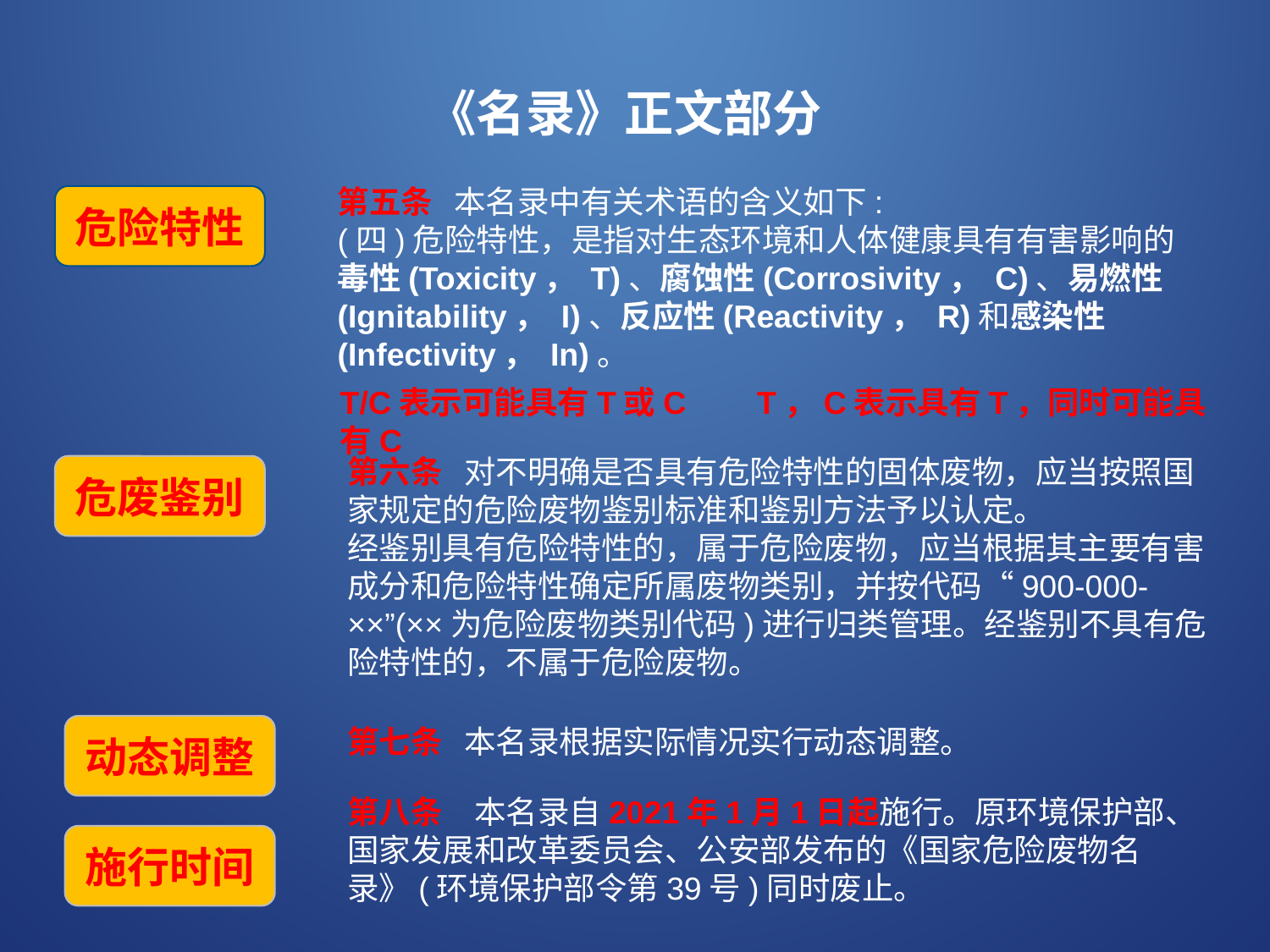

《名录》正文部分
第五条   本名录中有关术语的含义如下:
(四)危险特性，是指对生态环境和人体健康具有有害影响的毒性(Toxicity， T)、腐蚀性(Corrosivity， C)、易燃性(Ignitability， I)、反应性(Reactivity， R)和感染性(Infectivity， In)。
危险特性
T/C表示可能具有T或C        T，C表示具有T，同时可能具有C
第六条   对不明确是否具有危险特性的固体废物，应当按照国家规定的危险废物鉴别标准和鉴别方法予以认定。
经鉴别具有危险特性的，属于危险废物，应当根据其主要有害成分和危险特性确定所属废物类别，并按代码“900-000-××”(××为危险废物类别代码)进行归类管理。经鉴别不具有危险特性的，不属于危险废物。
危废鉴别
动态调整
第七条   本名录根据实际情况实行动态调整。
第八条　本名录自2021年1月1日起施行。原环境保护部、国家发展和改革委员会、公安部发布的《国家危险废物名录》(环境保护部令第39号)同时废止。
施行时间